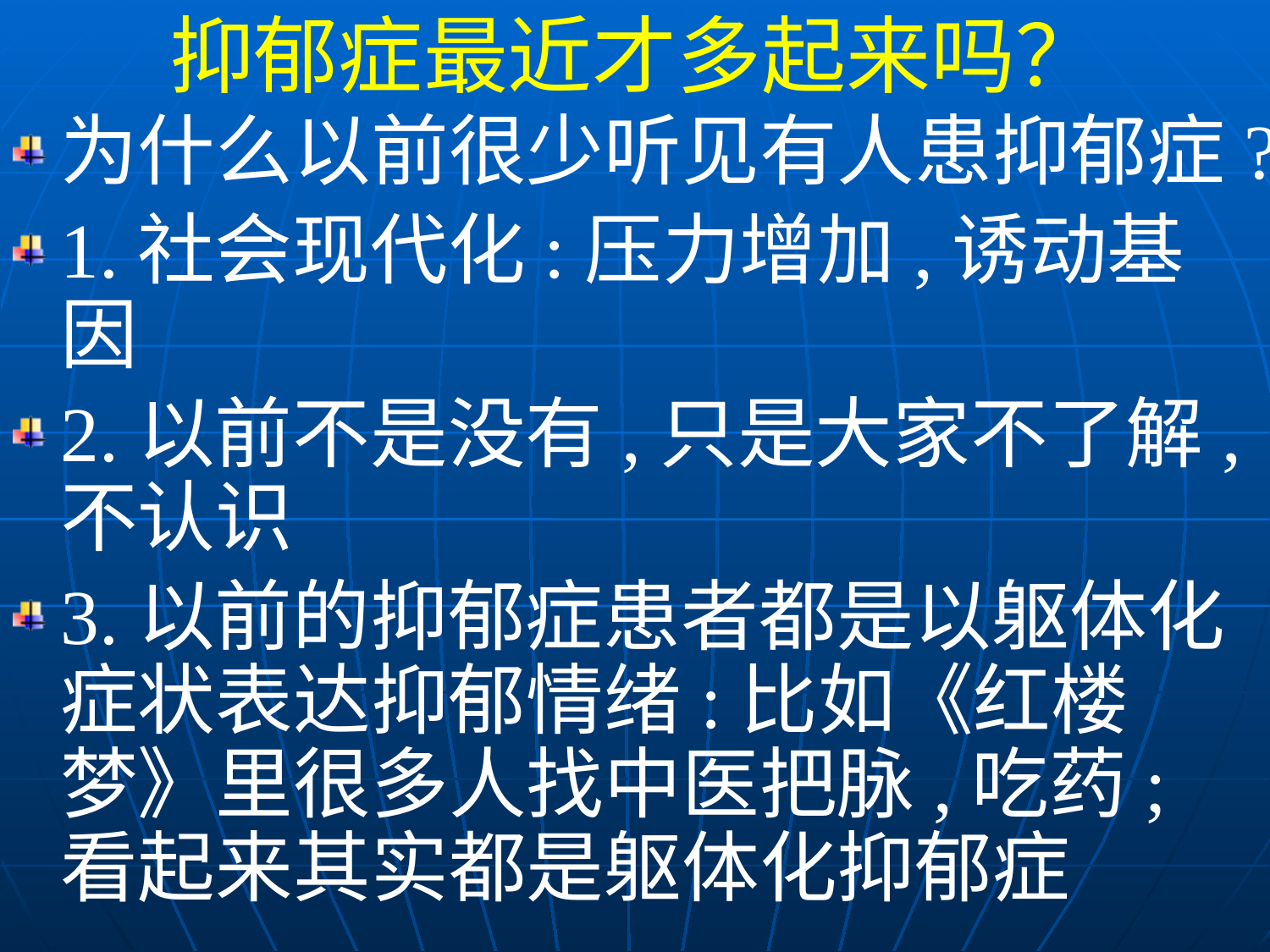

抑郁症最近才多起来吗？
为什么以前很少听见有人患抑郁症?
1.社会现代化:压力增加,诱动基因
2.以前不是没有,只是大家不了解,不认识
3.以前的抑郁症患者都是以躯体化症状表达抑郁情绪:比如《红楼梦》里很多人找中医把脉,吃药;看起来其实都是躯体化抑郁症